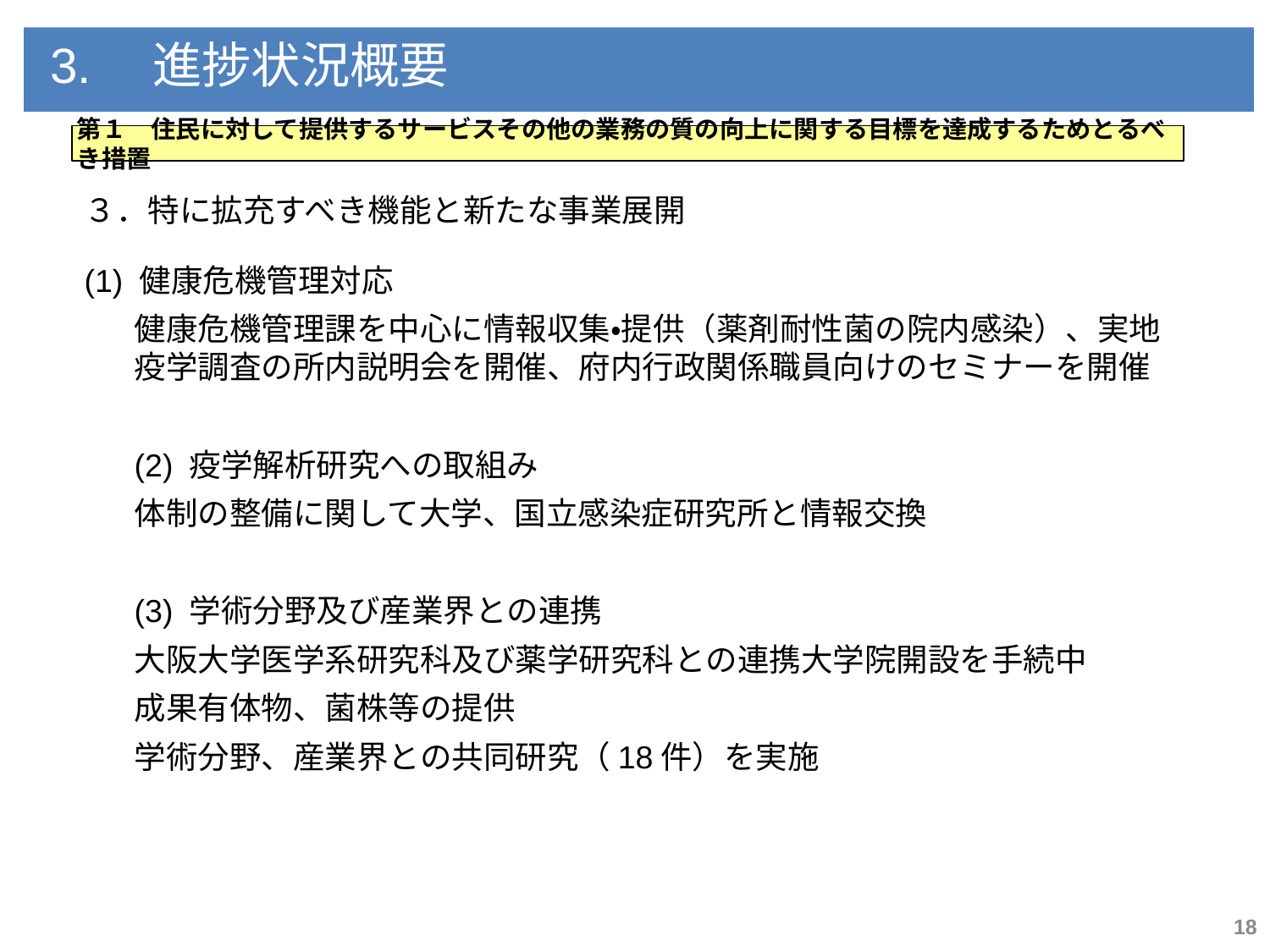

3.　進捗状況概要
第１　住民に対して提供するサービスその他の業務の質の向上に関する目標を達成するためとるべき措置
３．特に拡充すべき機能と新たな事業展開
(1) 健康危機管理対応
健康危機管理課を中心に情報収集・提供（薬剤耐性菌の院内感染）、実地疫学調査の所内説明会を開催、府内行政関係職員向けのセミナーを開催

(2) 疫学解析研究への取組み
体制の整備に関して大学、国立感染症研究所と情報交換

(3) 学術分野及び産業界との連携
大阪大学医学系研究科及び薬学研究科との連携大学院開設を手続中
成果有体物、菌株等の提供
学術分野、産業界との共同研究（18件）を実施
18